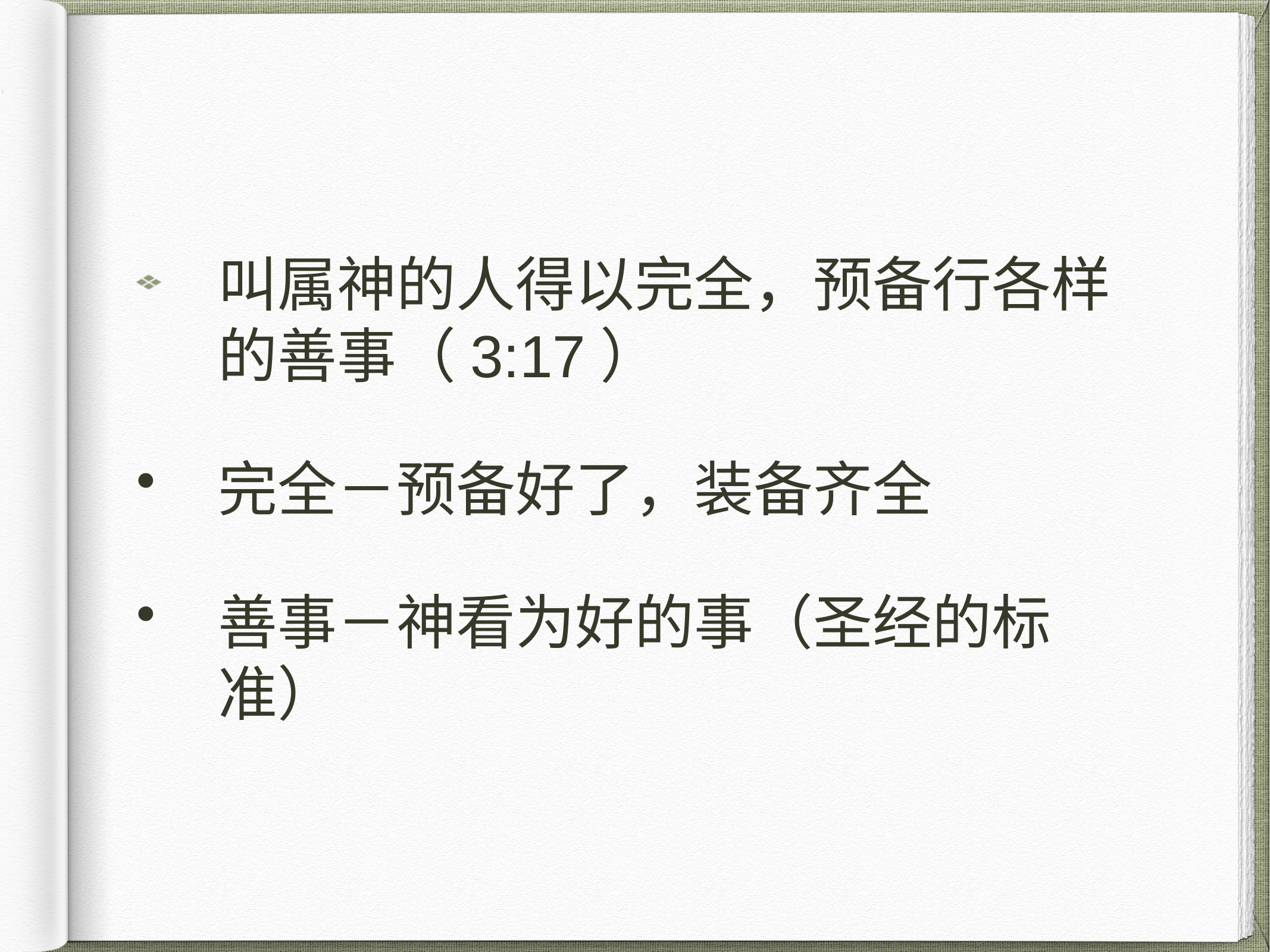

叫属神的人得以完全，预备行各样的善事（3:17）
完全－预备好了，装备齐全
善事－神看为好的事（圣经的标准）
8